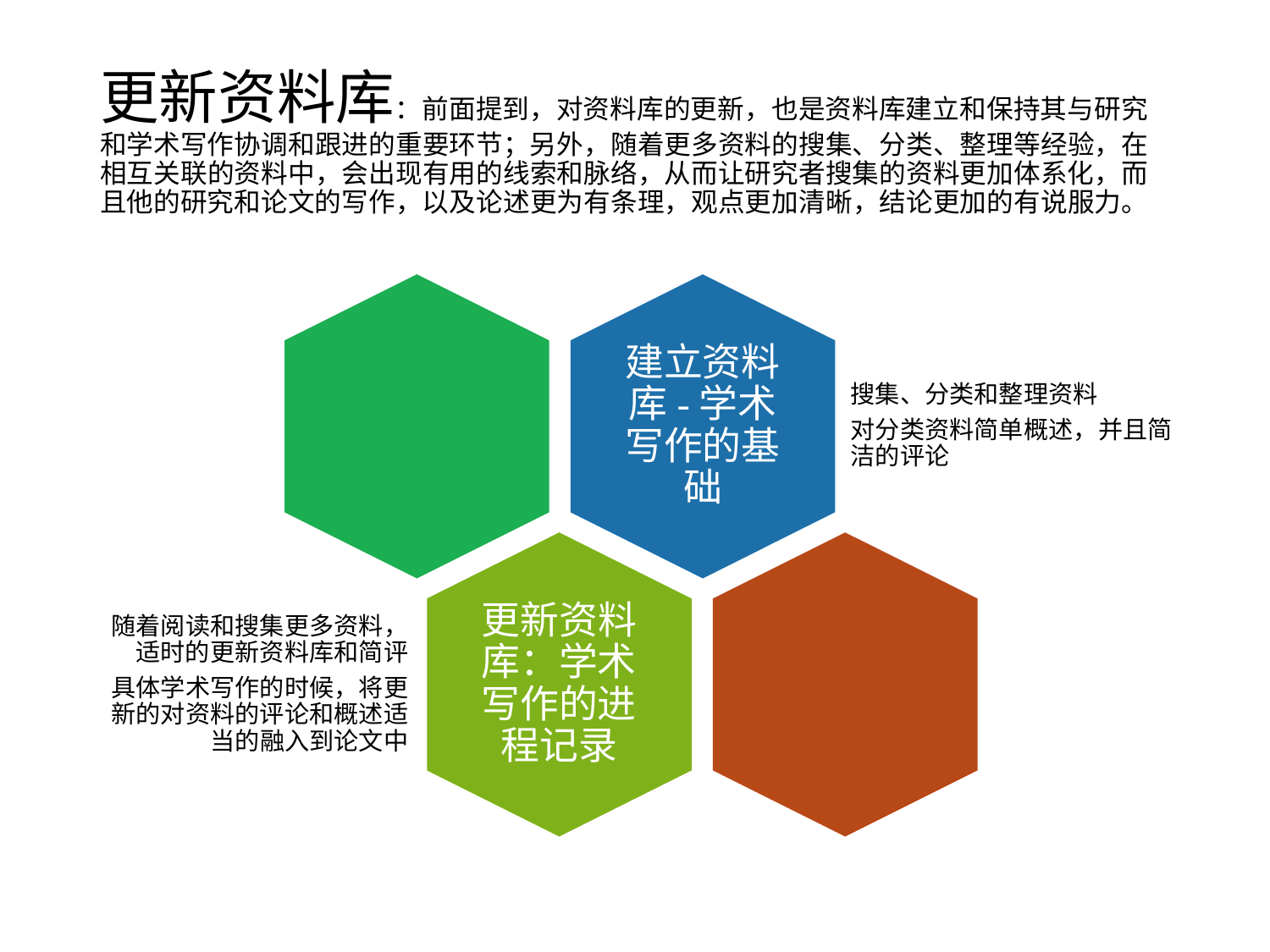

# 更新资料库：前面提到，对资料库的更新，也是资料库建立和保持其与研究和学术写作协调和跟进的重要环节；另外，随着更多资料的搜集、分类、整理等经验，在相互关联的资料中，会出现有用的线索和脉络，从而让研究者搜集的资料更加体系化，而且他的研究和论文的写作，以及论述更为有条理，观点更加清晰，结论更加的有说服力。
建立资料库-学术写作的基础
搜集、分类和整理资料
对分类资料简单概述，并且简洁的评论

更新资料库：学术写作的进程记录
随着阅读和搜集更多资料，适时的更新资料库和简评
具体学术写作的时候，将更新的对资料的评论和概述适当的融入到论文中